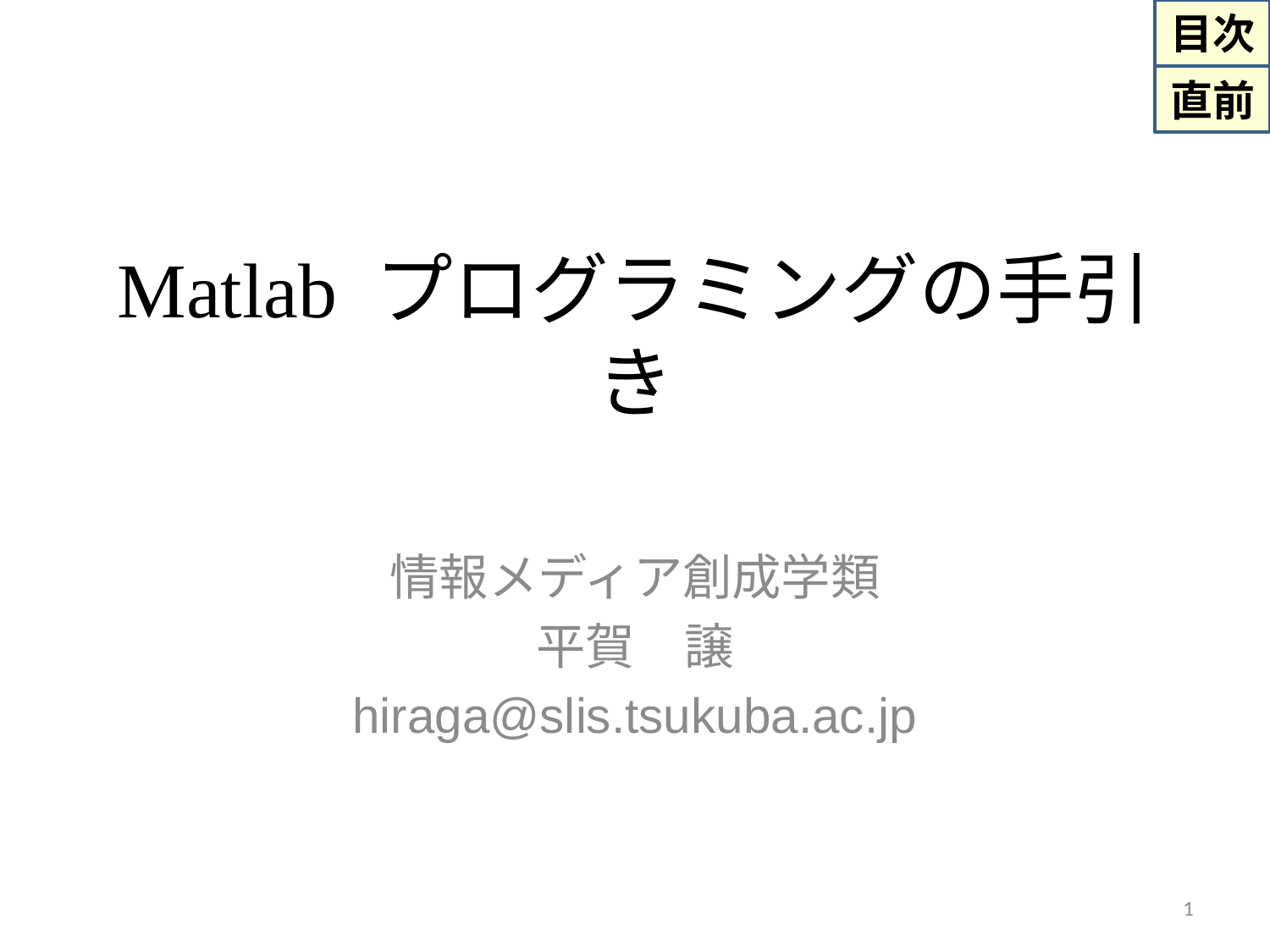

# Matlab プログラミングの手引き
情報メディア創成学類
平賀　譲
hiraga@slis.tsukuba.ac.jp
1